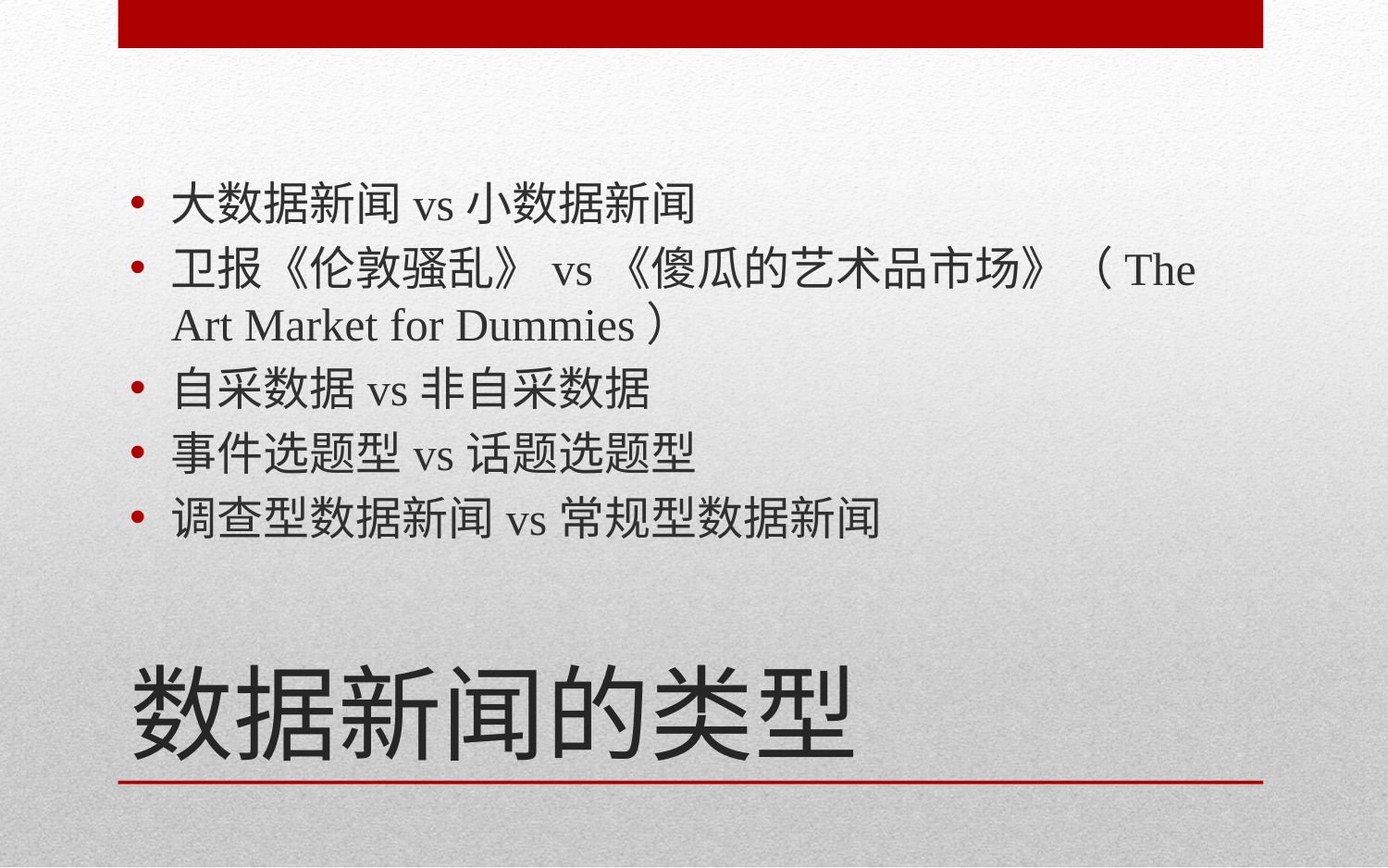

大数据新闻vs小数据新闻
卫报《伦敦骚乱》vs《傻瓜的艺术品市场》（The Art Market for Dummies）
自采数据vs非自采数据
事件选题型vs话题选题型
调查型数据新闻vs常规型数据新闻

# 数据新闻的类型